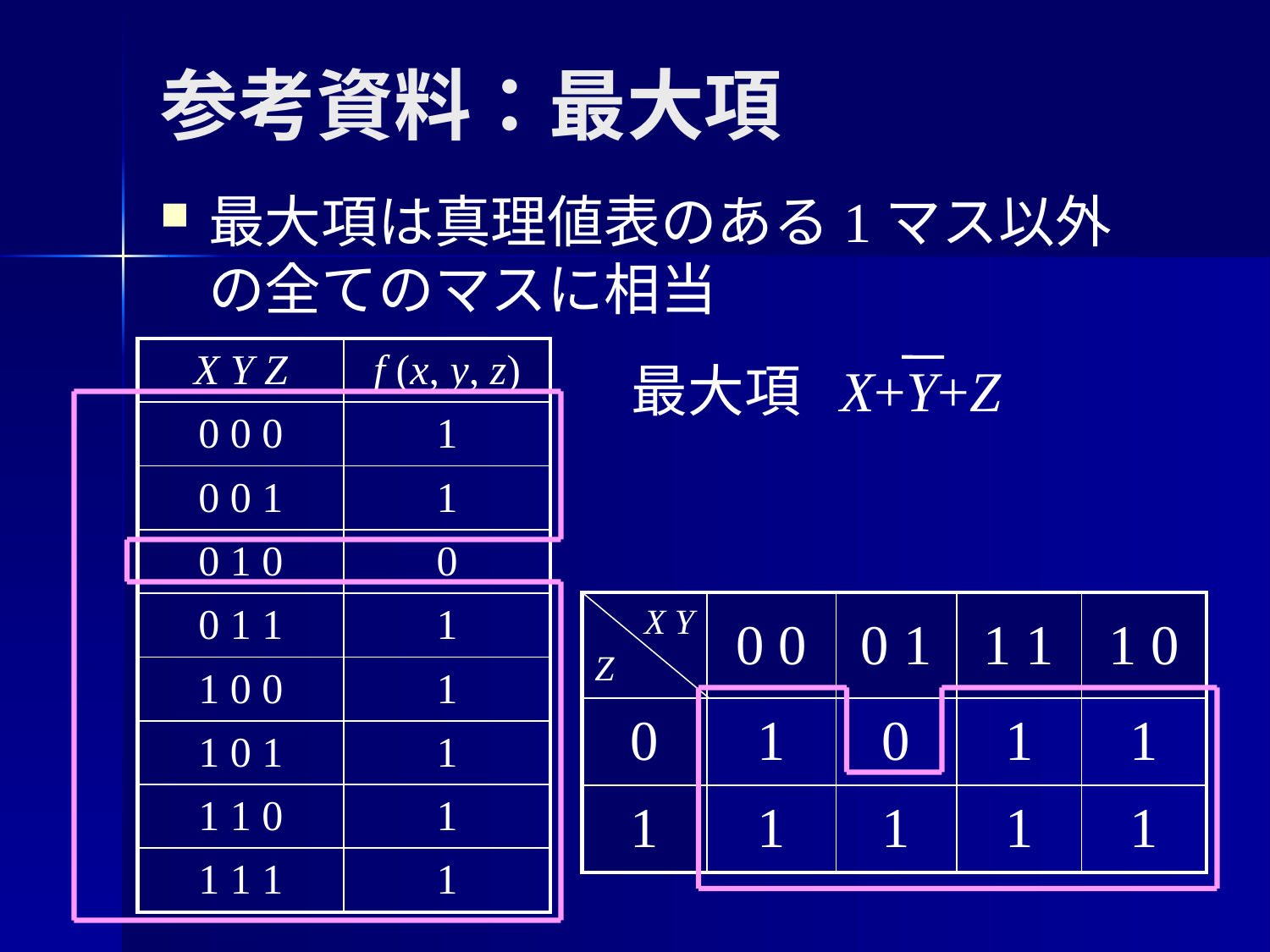

# 参考資料：最大項
最大項は真理値表のある1マス以外の全てのマスに相当
| X Y Z | f (x, y, z) |
| --- | --- |
| 0 0 0 | 1 |
| 0 0 1 | 1 |
| 0 1 0 | 0 |
| 0 1 1 | 1 |
| 1 0 0 | 1 |
| 1 0 1 | 1 |
| 1 1 0 | 1 |
| 1 1 1 | 1 |
最大項  X+Y+Z

| X Y Z | 0 0 | 0 1 | 1 1 | 1 0 |
| --- | --- | --- | --- | --- |
| 0 | 1 | 0 | 1 | 1 |
| 1 | 1 | 1 | 1 | 1 |